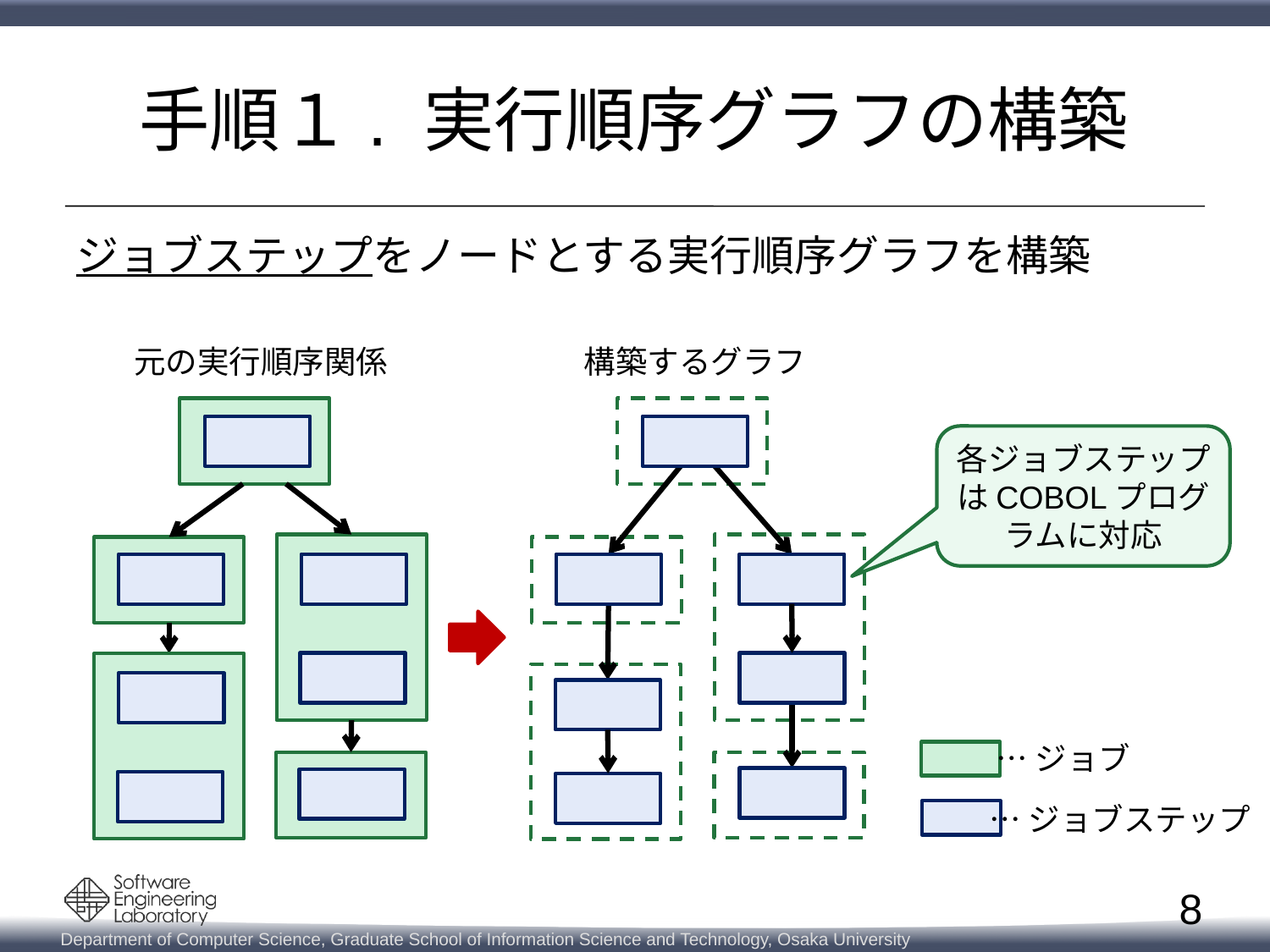

# 手順１. 実行順序グラフの構築
ジョブステップをノードとする実行順序グラフを構築
元の実行順序関係
構築するグラフ

各ジョブステップはCOBOLプログラムに対応

…ジョブ

…ジョブステップ

8